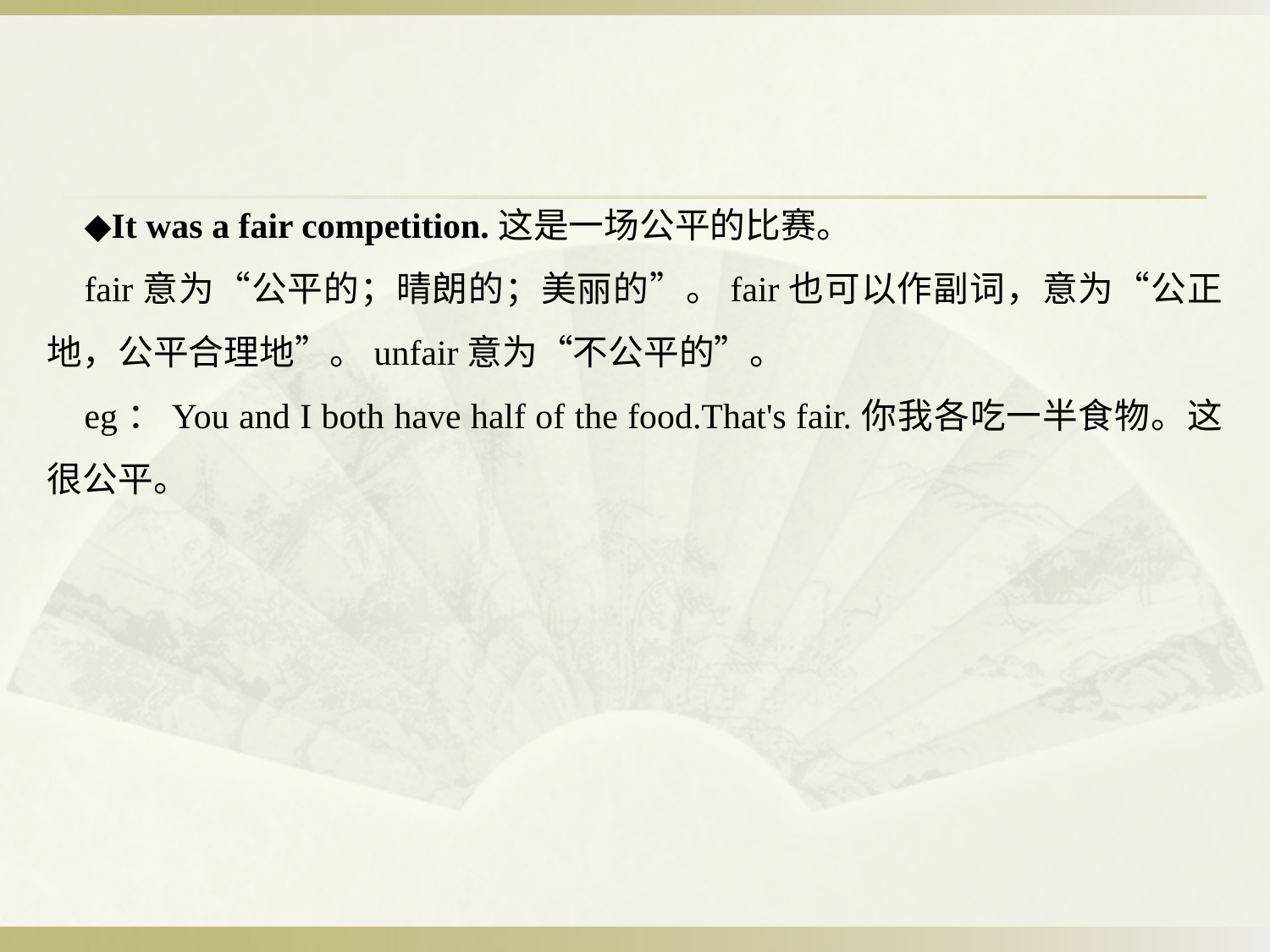

◆It was a fair competition.这是一场公平的比赛。
fair意为“公平的；晴朗的；美丽的”。fair也可以作副词，意为“公正地，公平合理地”。unfair意为“不公平的”。
eg：You and I both have half of the food.That's fair.你我各吃一半食物。这很公平。